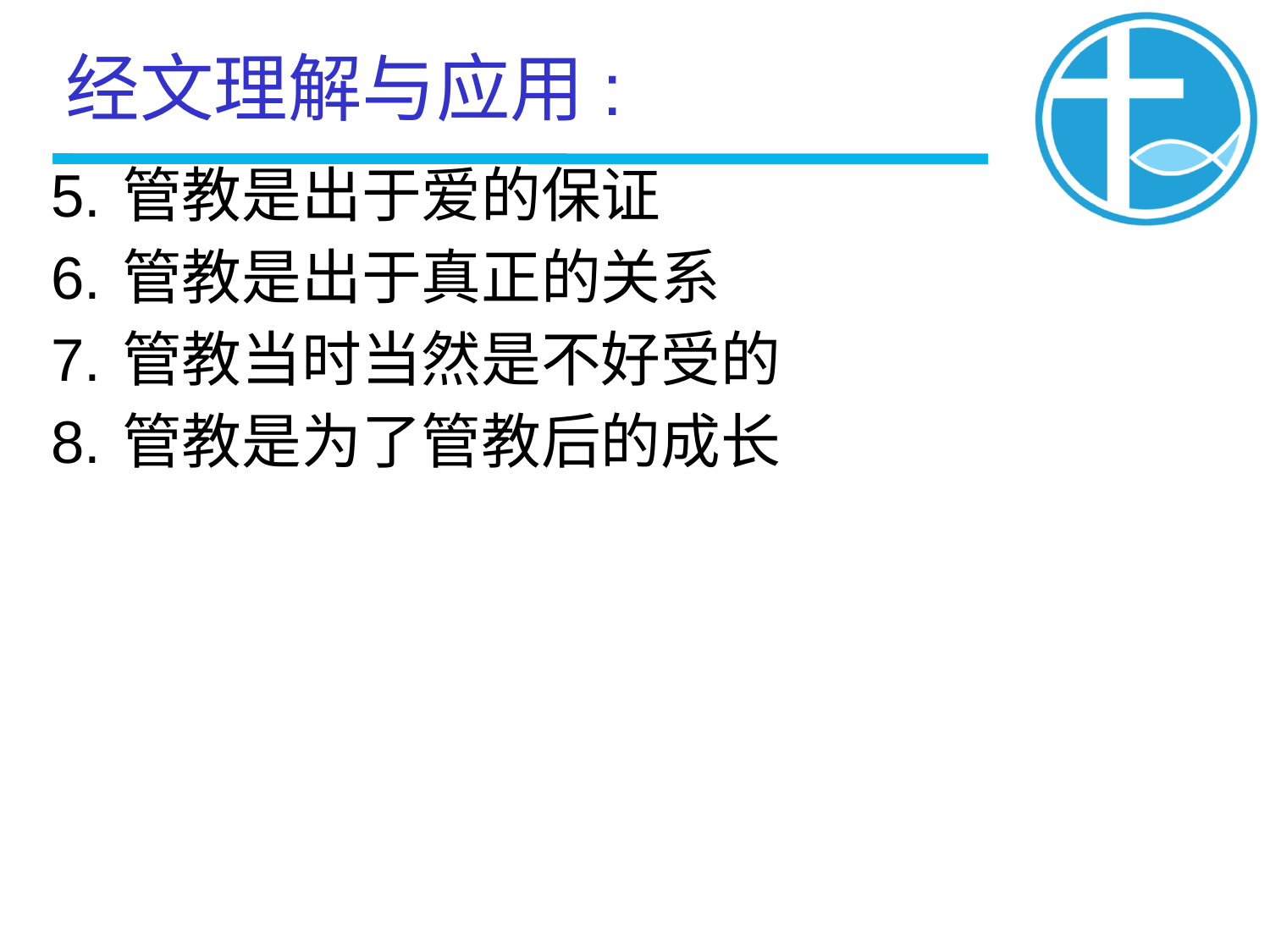

经文理解与应用:
管教是出于爱的保证
管教是出于真正的关系
管教当时当然是不好受的
管教是为了管教后的成长